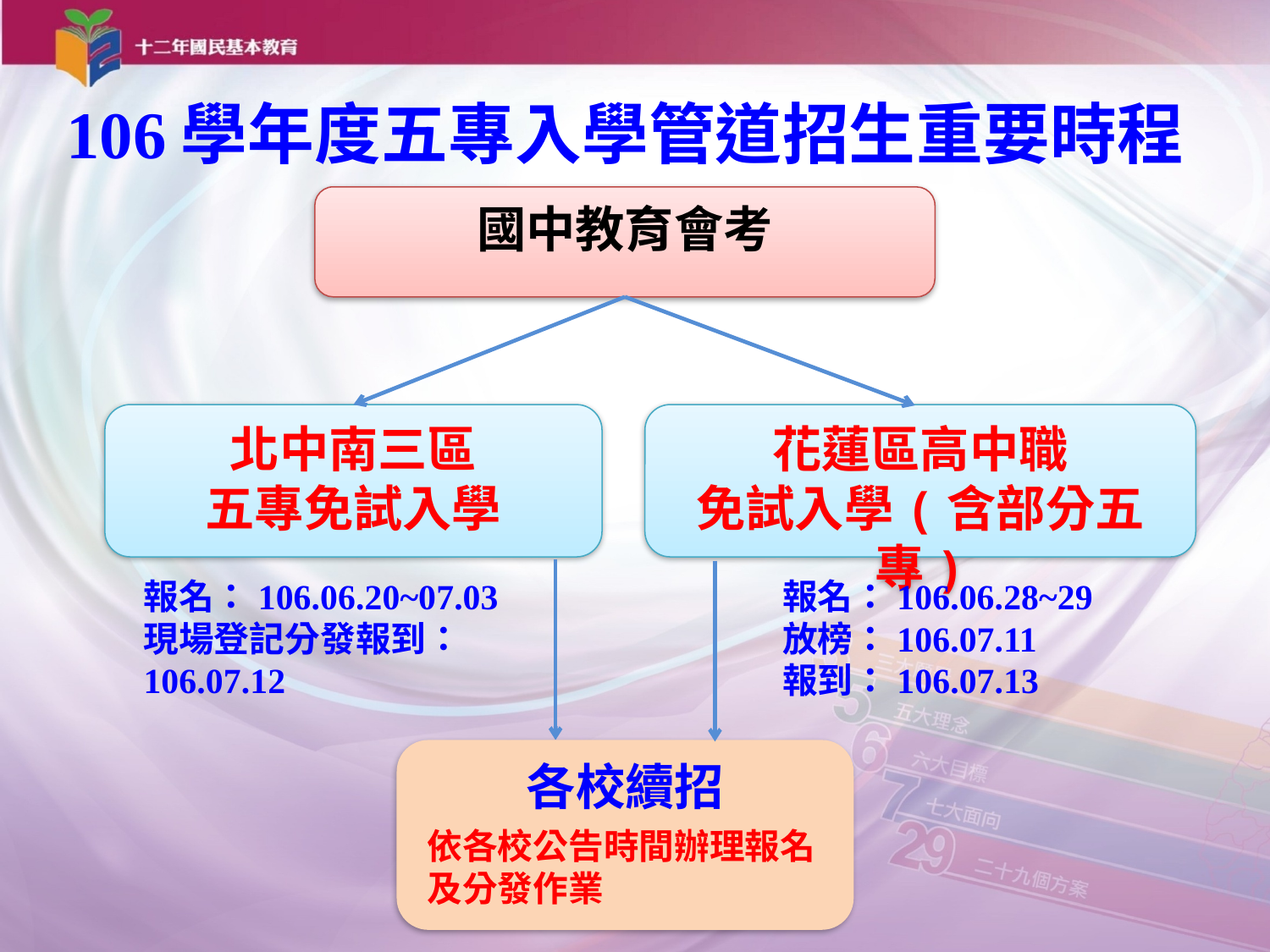

# 106學年度五專入學管道招生重要時程
國中教育會考
花蓮區高中職
免試入學(含部分五專)
北中南三區
五專免試入學
報名：106.06.20~07.03
現場登記分發報到：106.07.12
報名：106.06.28~29
放榜：106.07.11
報到：106.07.13
各校續招
依各校公告時間辦理報名及分發作業